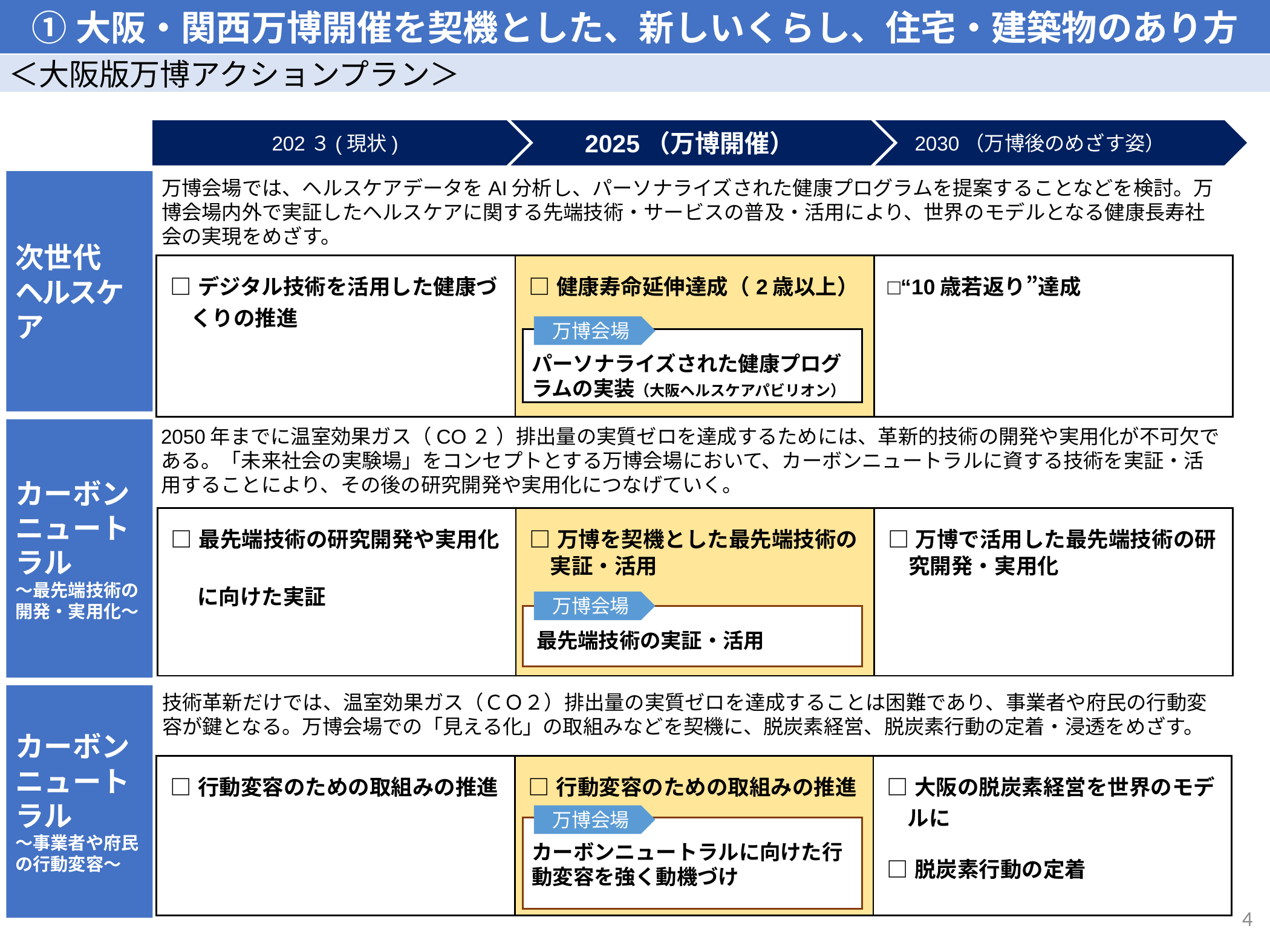

①大阪・関西万博開催を契機とした、新しいくらし、住宅・建築物のあり方
＜大阪版万博アクションプラン＞
202３(現状)
2030（万博後のめざす姿）
2025（万博開催）
次世代
ヘルスケア
万博会場では、ヘルスケアデータをAI分析し、パーソナライズされた健康プログラムを提案することなどを検討。万博会場内外で実証したヘルスケアに関する先端技術・サービスの普及・活用により、世界のモデルとなる健康長寿社会の実現をめざす。
| □デジタル技術を活用した健康づ くりの推進 | □健康寿命延伸達成（2歳以上）　　　　　　 　 　　　　　　　　　　　　　　　　２０１３年比 | □“10歳若返り”達成 |
| --- | --- | --- |
万博会場
パーソナライズされた健康プログラムの実装（大阪ヘルスケアパビリオン）
カーボンニュートラル
～最先端技術の開発・実用化～
2050年までに温室効果ガス（CO２ ）排出量の実質ゼロを達成するためには、革新的技術の開発や実用化が不可欠である。「未来社会の実験場」をコンセプトとする万博会場において、カーボンニュートラルに資する技術を実証・活用することにより、その後の研究開発や実用化につなげていく。
| □最先端技術の研究開発や実用化　　 　 に向けた実証 | □万博を契機とした最先端技術の 実証・活用 | □万博で活用した最先端技術の研 究開発・実用化 |
| --- | --- | --- |
万博会場
最先端技術の実証・活用
カーボンニュートラル
～事業者や府民の行動変容～
技術革新だけでは、温室効果ガス（ＣＯ２）排出量の実質ゼロを達成することは困難であり、事業者や府民の行動変容が鍵となる。万博会場での「見える化」の取組みなどを契機に、脱炭素経営、脱炭素行動の定着・浸透をめざす。
| □行動変容のための取組みの推進 | □行動変容のための取組みの推進 | □大阪の脱炭素経営を世界のモデ ルに □脱炭素行動の定着 |
| --- | --- | --- |
万博会場
カーボンニュートラルに向けた行動変容を強く動機づけ
4